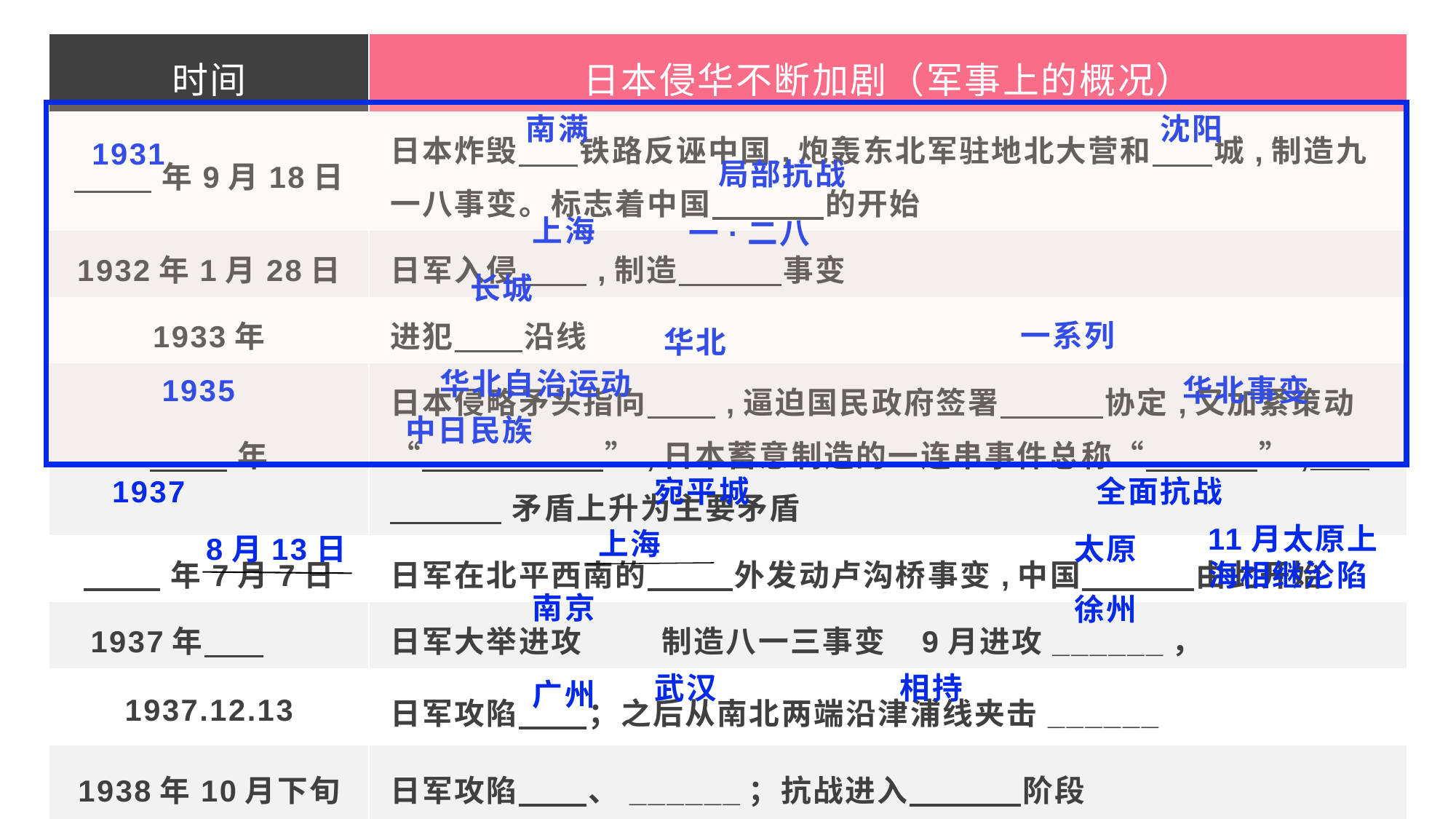

| 时间 | 日本侵华不断加剧（军事上的概况） |
| --- | --- |
| 年9月18日 | 日本炸毁 铁路反诬中国,炮轰东北军驻地北大营和 城,制造九一八事变。标志着中国 的开始 |
| 1932年1月28日 | 日军入侵 ,制造 事变 |
| 1933年 | 进犯 沿线 |
| 年 | 日本侵略矛头指向 ,逼迫国民政府签署 协定,又加紧策动“ ”,日本蓄意制造的一连串事件总称“ ”, 矛盾上升为主要矛盾 |
| 年7月7日 | 日军在北平西南的 外发动卢沟桥事变,中国 由此开始 |
| 1937年 | 日军大举进攻 制造八一三事变 9月进攻\_\_\_\_\_\_， |
| 1937.12.13 | 日军攻陷 ；之后从南北两端沿津浦线夹击\_\_\_\_\_\_ |
| 1938年10月下旬 | 日军攻陷 、\_\_\_\_\_\_；抗战进入 阶段 |

南满
沈阳
1931
局部抗战
上海
一·二八
长城
一系列
华北
华北自治运动
1935
华北事变
中日民族
1937
宛平城
全面抗战
11月太原上海相继沦陷
上海
8月13日
太原
南京
徐州
武汉
相持
广州